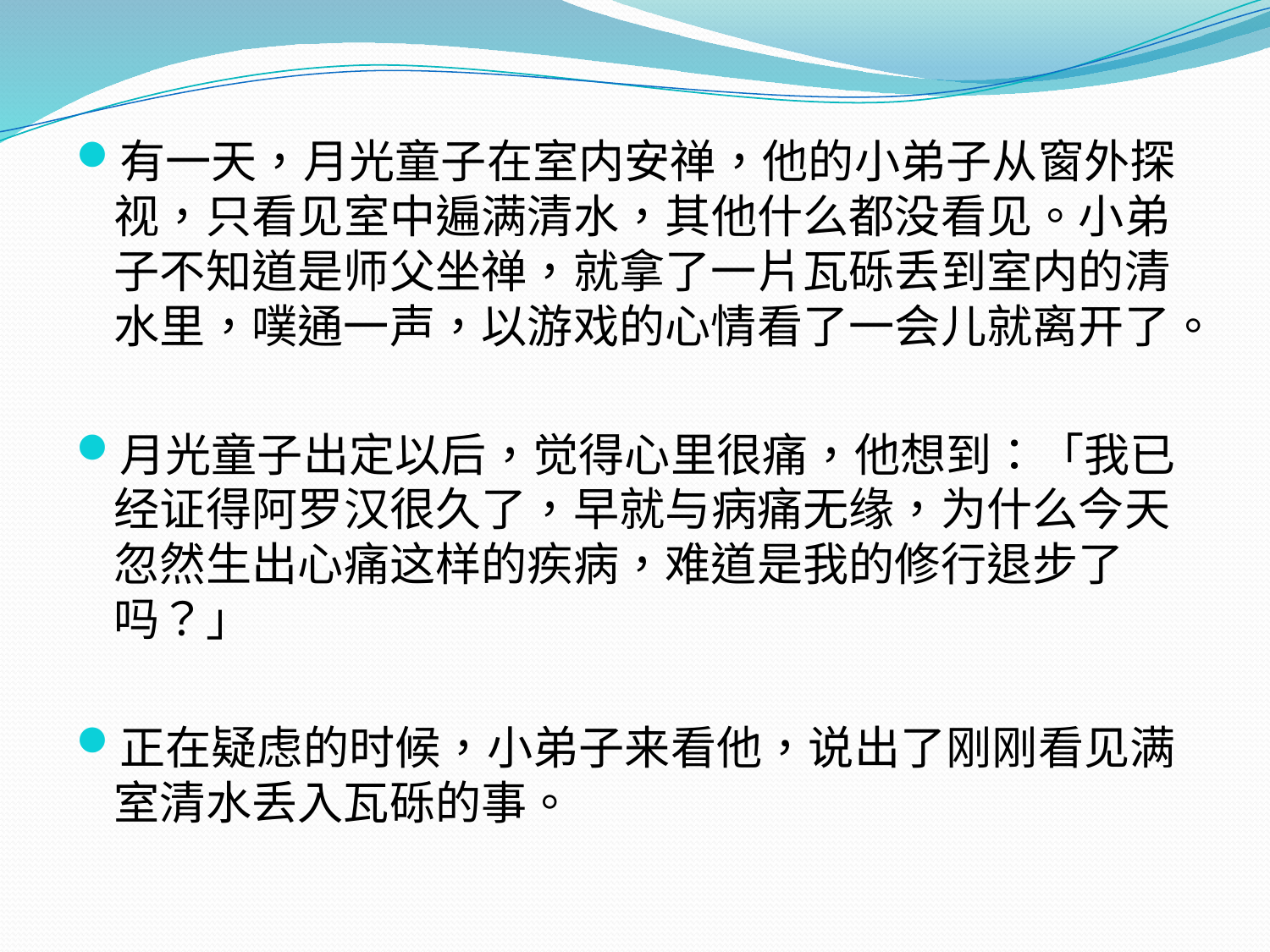

有一天，月光童子在室内安禅，他的小弟子从窗外探视，只看见室中遍满清水，其他什么都没看见。小弟子不知道是师父坐禅，就拿了一片瓦砾丢到室内的清水里，噗通一声，以游戏的心情看了一会儿就离开了。

月光童子出定以后，觉得心里很痛，他想到：「我已经证得阿罗汉很久了，早就与病痛无缘，为什么今天忽然生出心痛这样的疾病，难道是我的修行退步了吗？」

正在疑虑的时候，小弟子来看他，说出了刚刚看见满室清水丢入瓦砾的事。